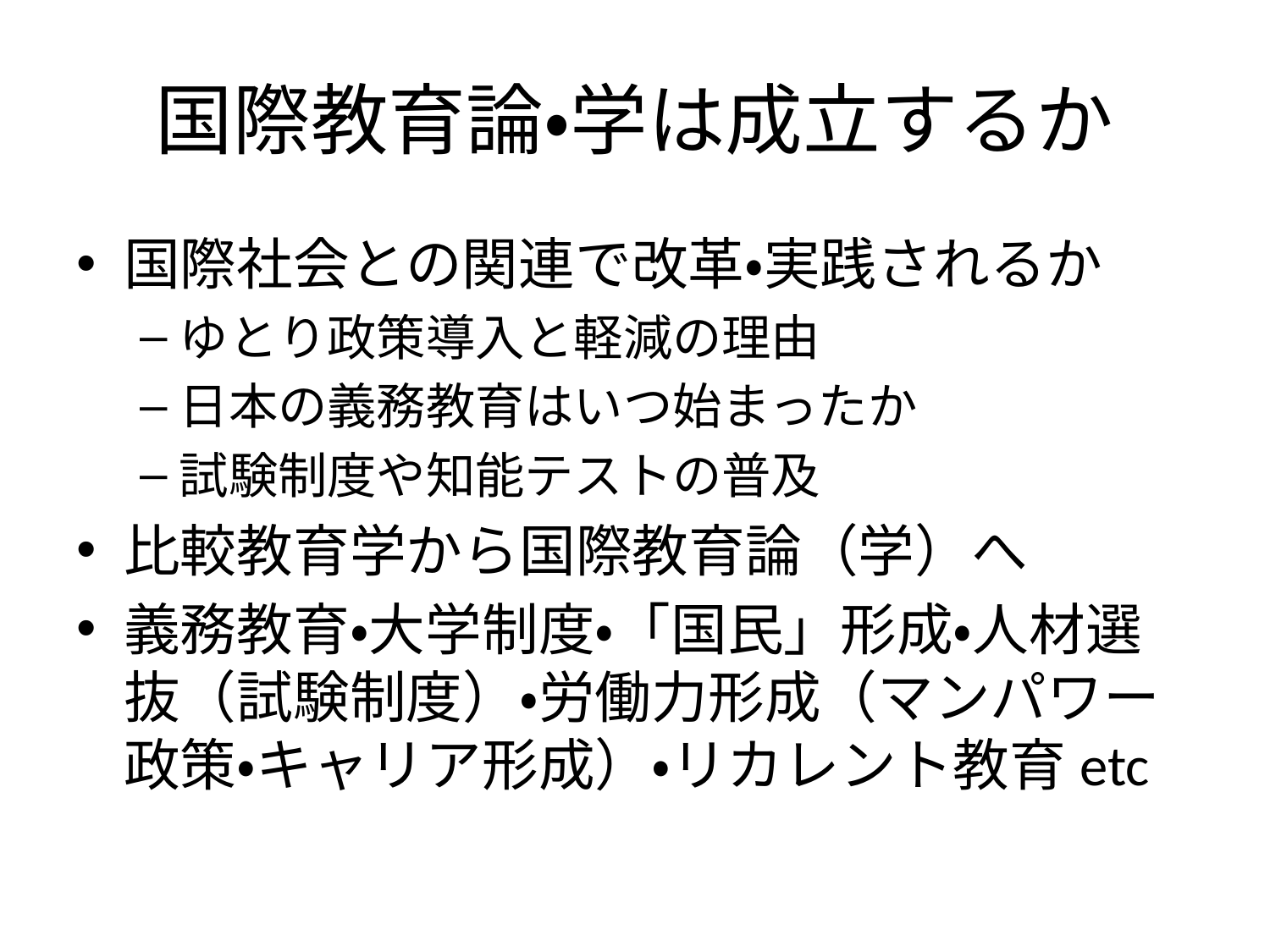

# 国際教育論・学は成立するか
国際社会との関連で改革・実践されるか
ゆとり政策導入と軽減の理由
日本の義務教育はいつ始まったか
試験制度や知能テストの普及
比較教育学から国際教育論（学）へ
義務教育・大学制度・「国民」形成・人材選抜（試験制度）・労働力形成（マンパワー政策・キャリア形成）・リカレント教育etc